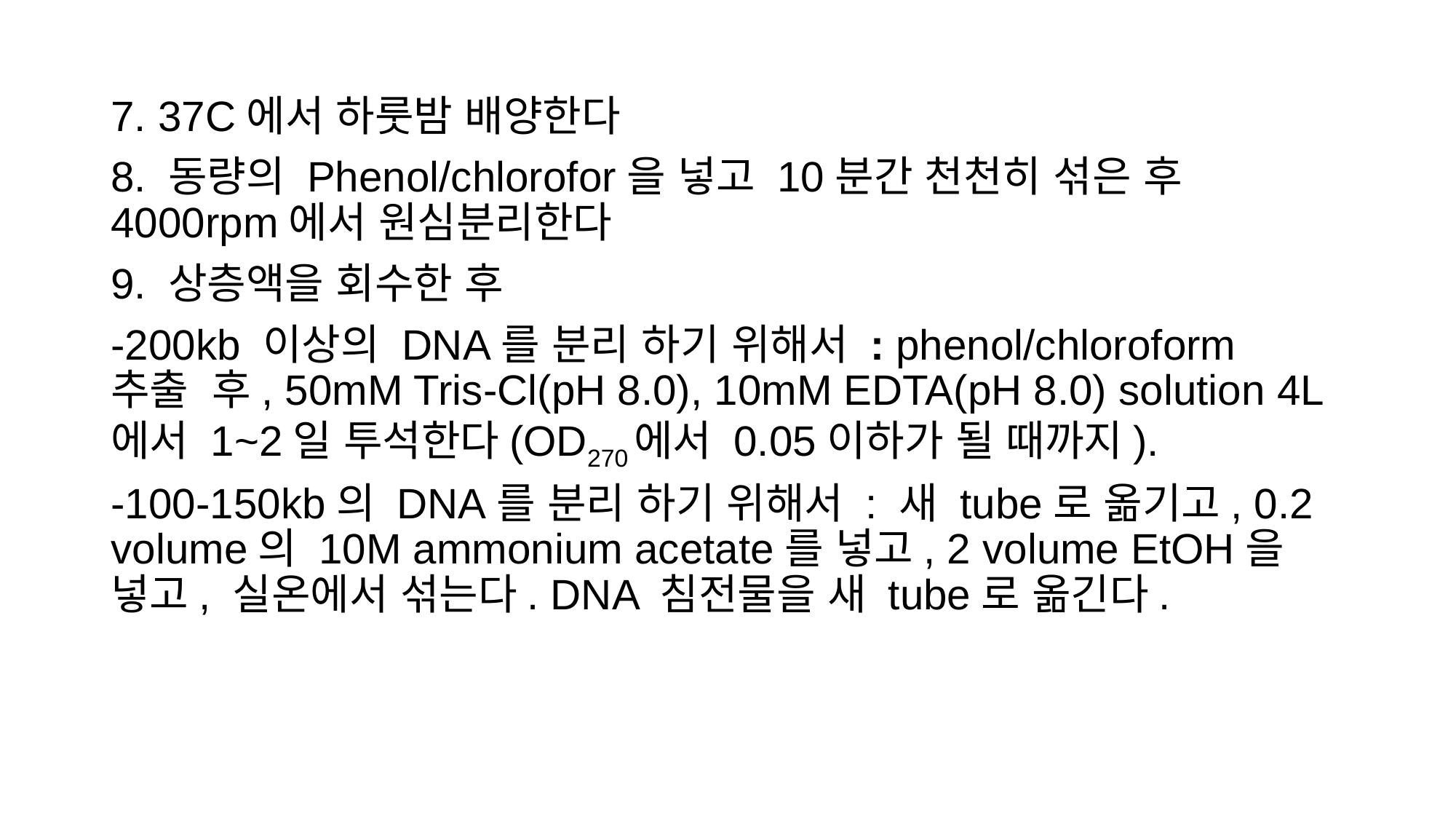

7. 37C에서 하룻밤 배양한다
8. 동량의 Phenol/chlorofor을 넣고 10분간 천천히 섞은 후 4000rpm에서 원심분리한다
9. 상층액을 회수한 후
-200kb 이상의 DNA를 분리 하기 위해서 : phenol/chloroform  추출  후, 50mM Tris-Cl(pH 8.0), 10mM EDTA(pH 8.0) solution 4L에서 1~2일 투석한다(OD270에서 0.05이하가 될 때까지).
-100-150kb의 DNA를 분리 하기 위해서 : 새 tube로 옮기고, 0.2 volume의 10M ammonium acetate를 넣고, 2 volume EtOH을 넣고, 실온에서 섞는다. DNA 침전물을 새 tube로 옮긴다.